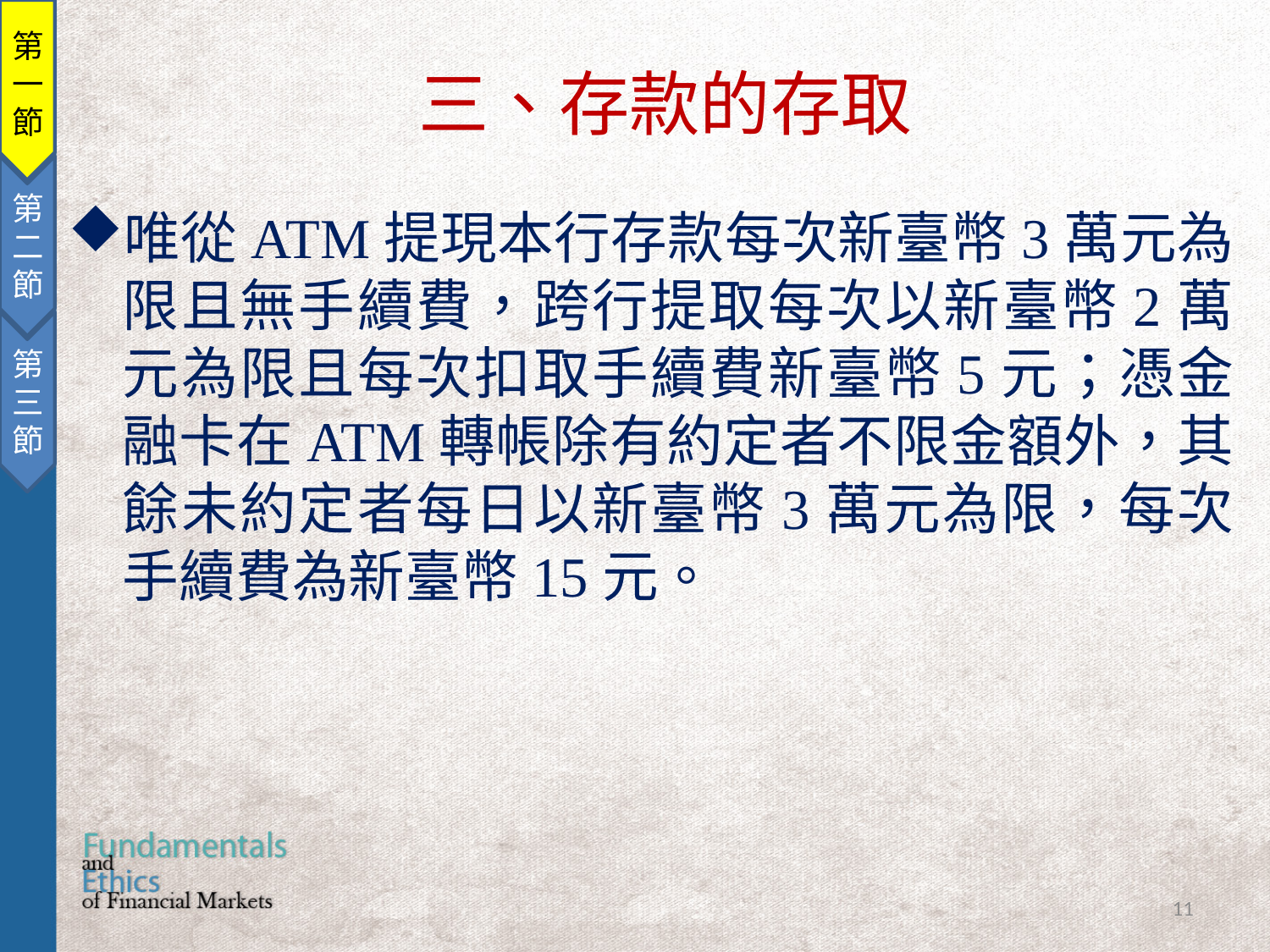

第一節
第二節
第三節
三、存款的存取
唯從ATM提現本行存款每次新臺幣3萬元為限且無手續費，跨行提取每次以新臺幣2萬元為限且每次扣取手續費新臺幣5元；憑金融卡在ATM轉帳除有約定者不限金額外，其餘未約定者每日以新臺幣3萬元為限，每次手續費為新臺幣15元。
11